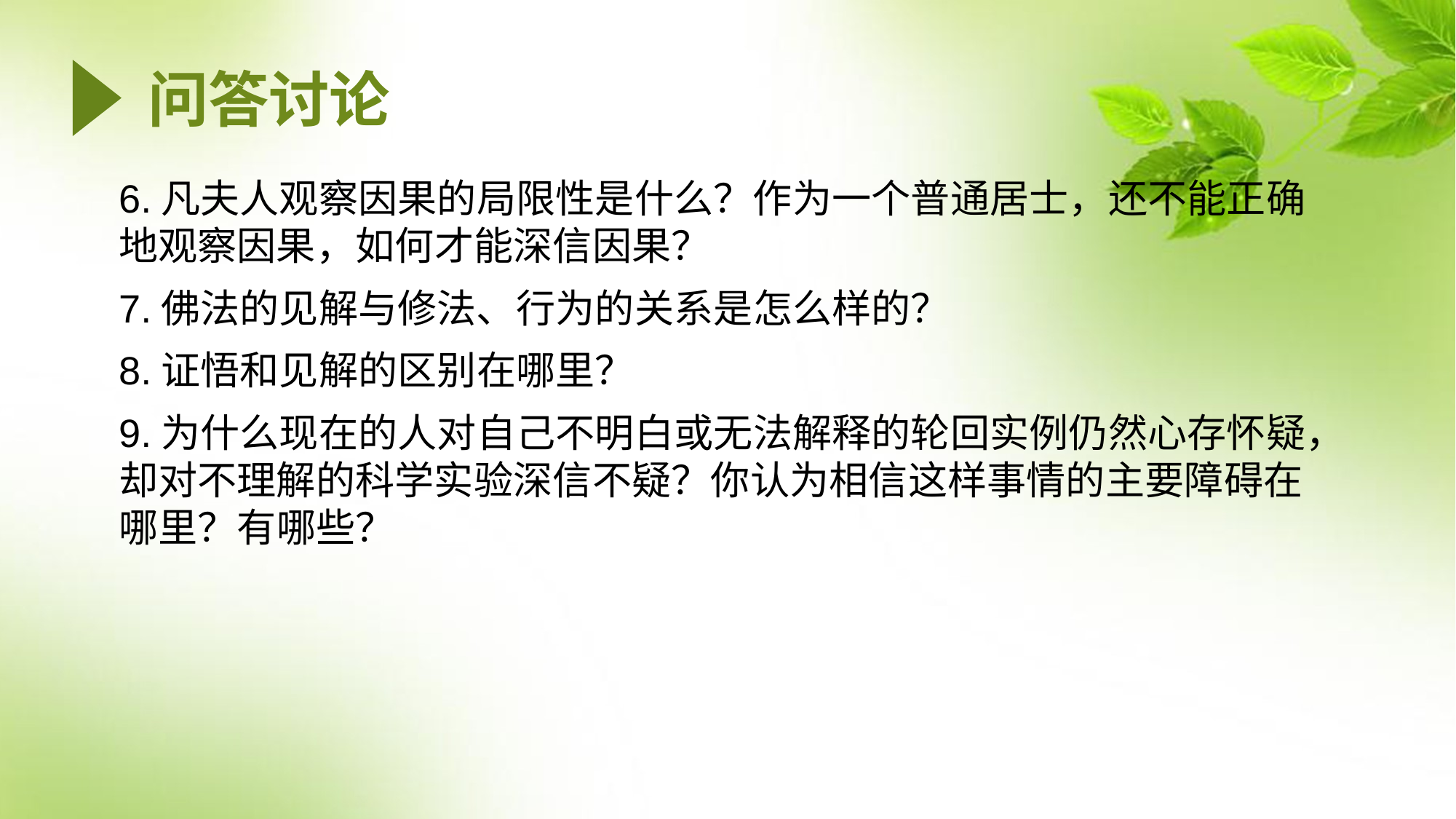

# 问答讨论
6.凡夫人观察因果的局限性是什么？作为一个普通居士，还不能正确地观察因果，如何才能深信因果？
7.佛法的见解与修法、行为的关系是怎么样的？
8.证悟和见解的区别在哪里？
9.为什么现在的人对自己不明白或无法解释的轮回实例仍然心存怀疑，却对不理解的科学实验深信不疑？你认为相信这样事情的主要障碍在哪里？有哪些？